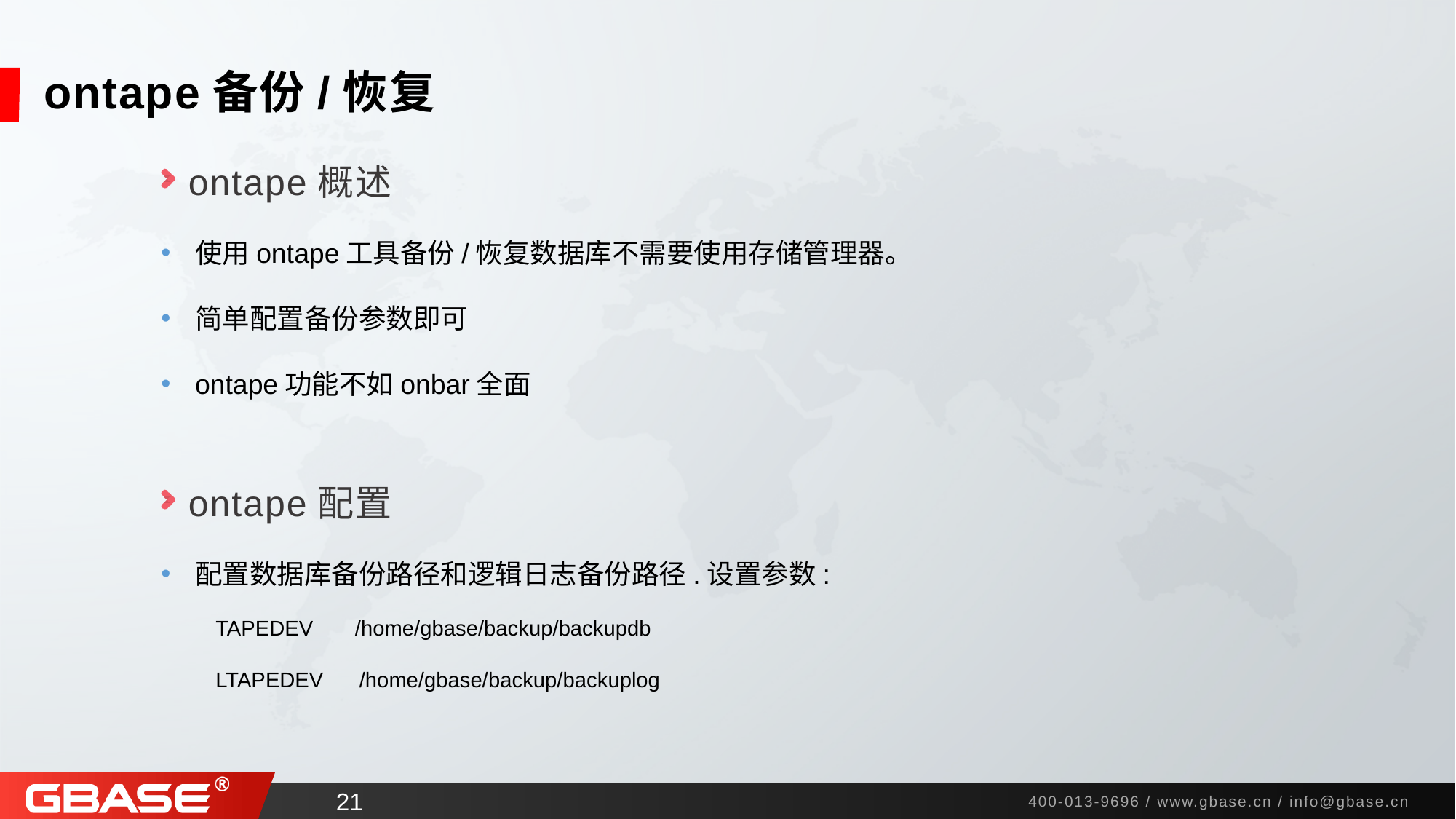

# ontape备份/恢复
ontape概述
使用ontape工具备份/恢复数据库不需要使用存储管理器。
简单配置备份参数即可
ontape功能不如onbar全面

ontape配置
配置数据库备份路径和逻辑日志备份路径.设置参数:
TAPEDEV       /home/gbase/backup/backupdb
LTAPEDEV      /home/gbase/backup/backuplog